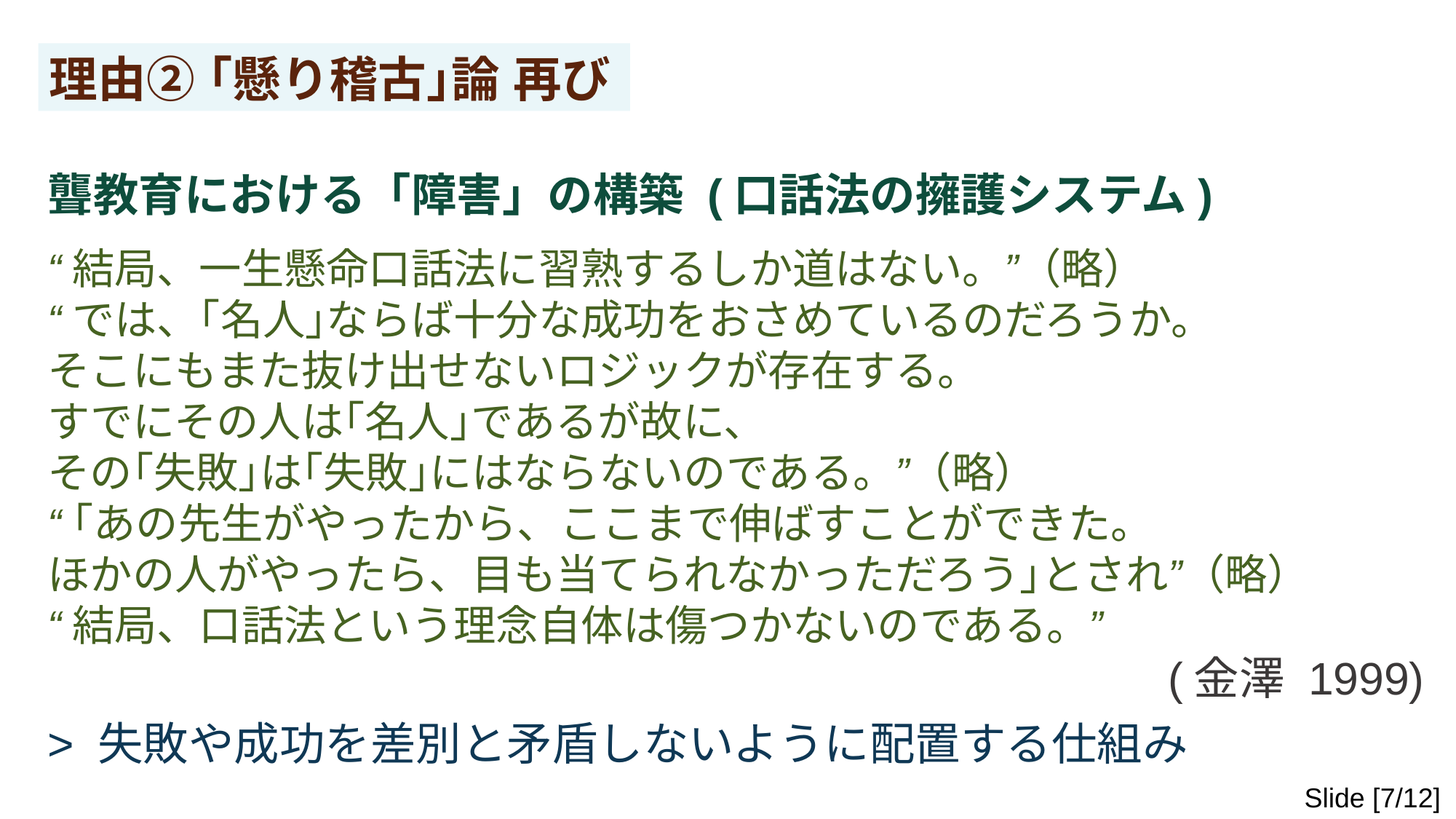

理由② ｢懸り稽古｣論 再び
聾教育における「障害」の構築 (口話法の擁護システム)

“結局、一生懸命口話法に習熟するしか道はない。”（略）
“では、｢名人｣ならば十分な成功をおさめているのだろうか。
そこにもまた抜け出せないロジックが存在する。
すでにその人は｢名人｣であるが故に、
その｢失敗｣は｢失敗｣にはならないのである。”（略）
“｢あの先生がやったから、ここまで伸ばすことができた。
ほかの人がやったら、目も当てられなかっただろう｣とされ”（略）
“結局、口話法という理念自体は傷つかないのである。”
(金澤 1999)

> 失敗や成功を差別と矛盾しないように配置する仕組み